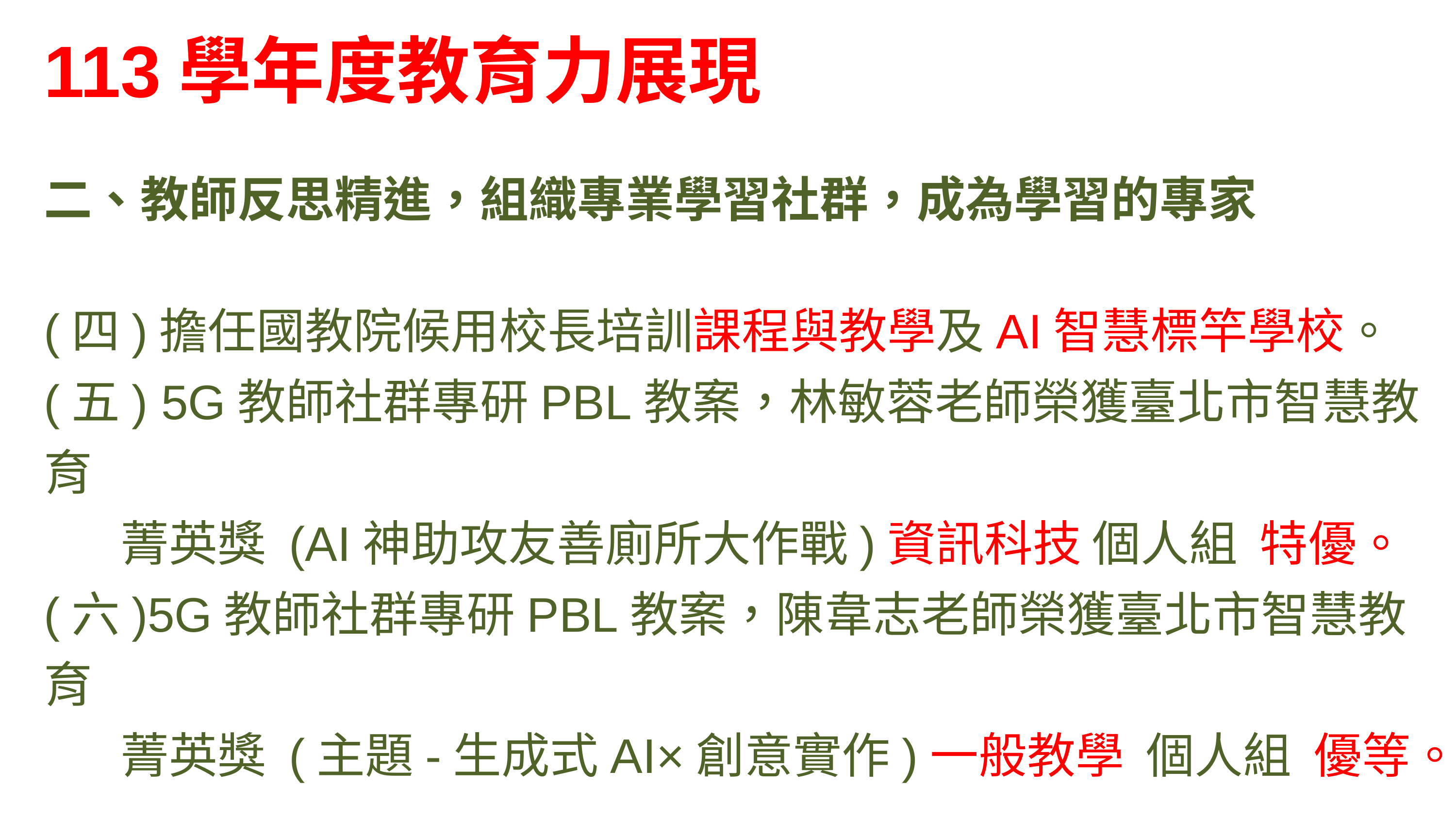

113學年度教育力展現

二、教師反思精進，組織專業學習社群，成為學習的專家

(四)擔任國教院候用校長培訓課程與教學及AI智慧標竿學校。
(五) 5G教師社群專研PBL教案，林敏蓉老師榮獲臺北市智慧教育
      菁英獎 (AI神助攻友善廁所大作戰)資訊科技 個人組  特優。
(六)5G教師社群專研PBL教案，陳韋志老師榮獲臺北市智慧教育
      菁英獎 (主題-生成式AI×創意實作)一般教學  個人組  優等。